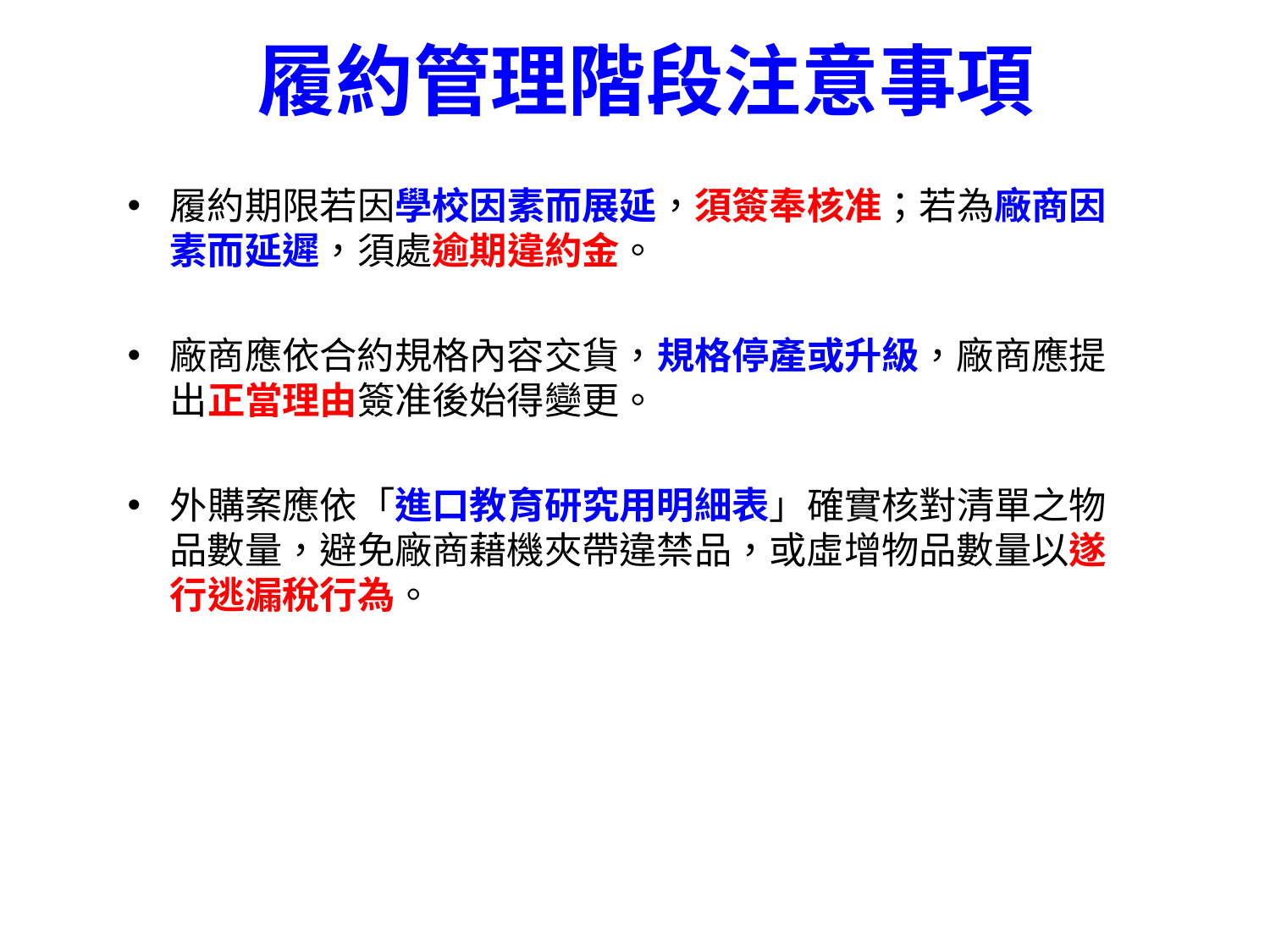

# 履約管理階段注意事項
履約期限若因學校因素而展延，須簽奉核准；若為廠商因素而延遲，須處逾期違約金。

廠商應依合約規格內容交貨，規格停產或升級，廠商應提出正當理由簽准後始得變更。

外購案應依「進口教育研究用明細表」確實核對清單之物品數量，避免廠商藉機夾帶違禁品，或虛增物品數量以遂行逃漏稅行為。